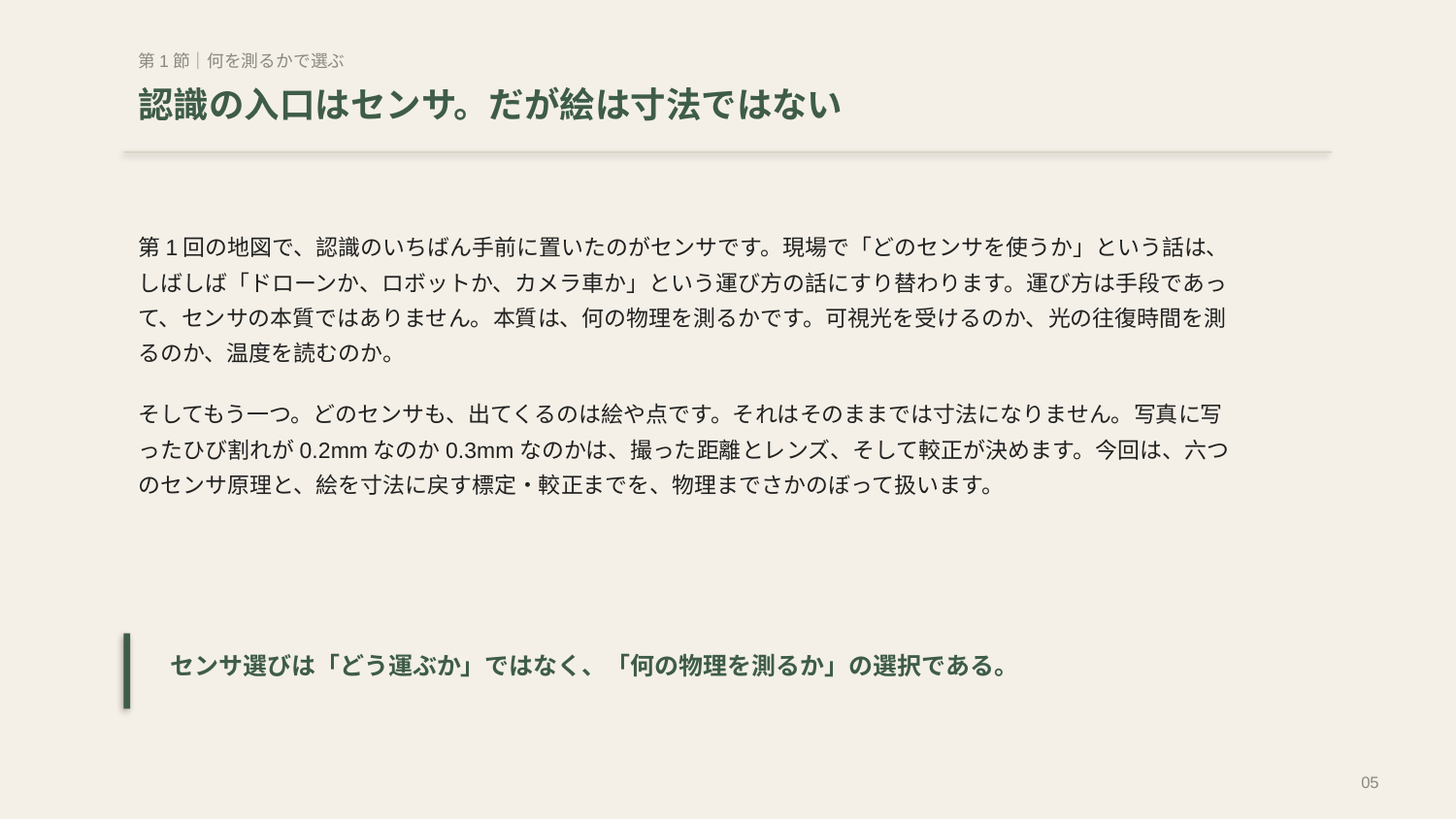

第1節｜何を測るかで選ぶ
認識の入口はセンサ。だが絵は寸法ではない

第1回の地図で、認識のいちばん手前に置いたのがセンサです。現場で「どのセンサを使うか」という話は、しばしば「ドローンか、ロボットか、カメラ車か」という運び方の話にすり替わります。運び方は手段であって、センサの本質ではありません。本質は、何の物理を測るかです。可視光を受けるのか、光の往復時間を測るのか、温度を読むのか。
そしてもう一つ。どのセンサも、出てくるのは絵や点です。それはそのままでは寸法になりません。写真に写ったひび割れが0.2mmなのか0.3mmなのかは、撮った距離とレンズ、そして較正が決めます。今回は、六つのセンサ原理と、絵を寸法に戻す標定・較正までを、物理までさかのぼって扱います。

センサ選びは「どう運ぶか」ではなく、「何の物理を測るか」の選択である。
05